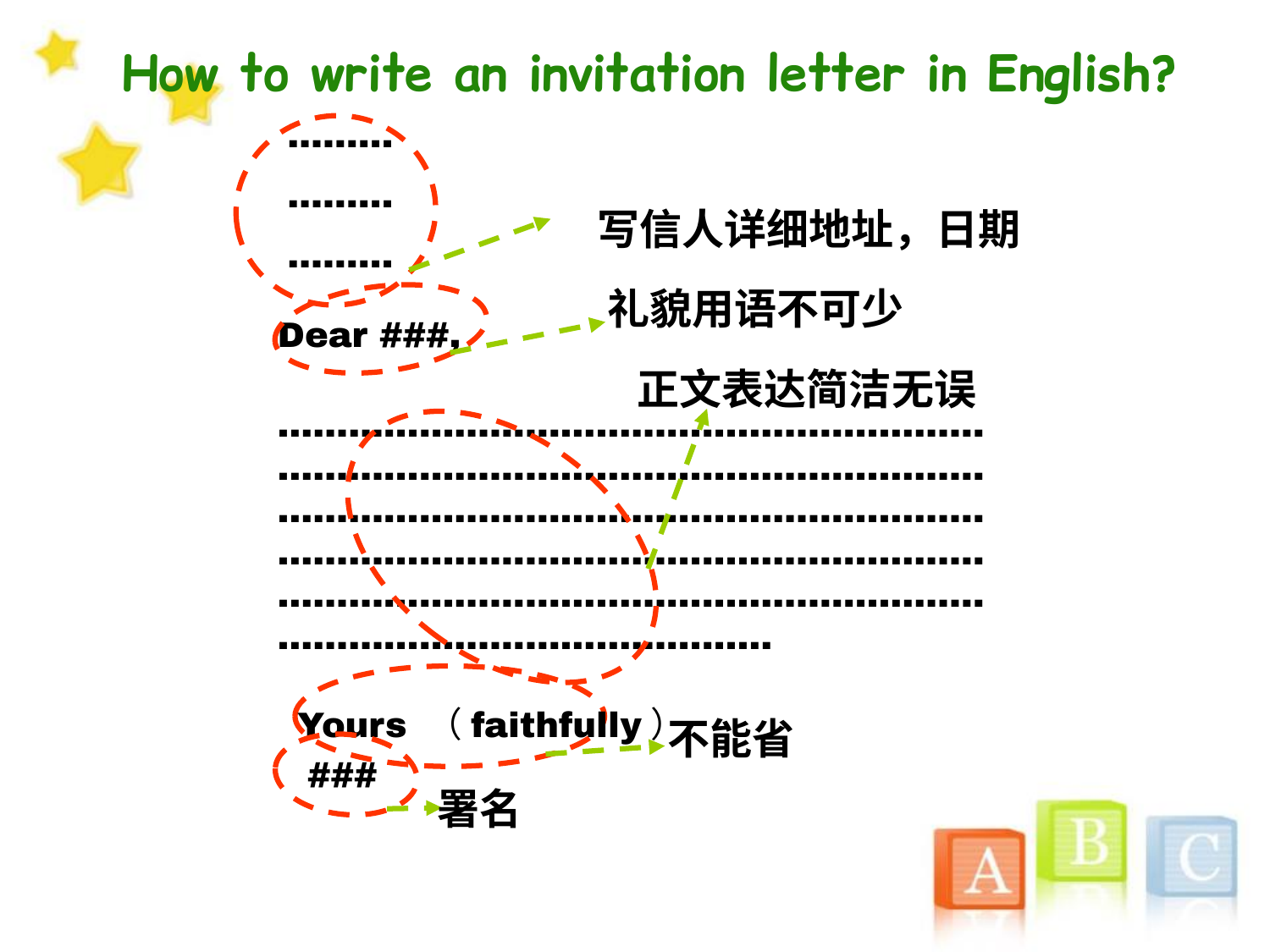

How to write an invitation letter in English?

………
………
………
写信人详细地址，日期
礼貌用语不可少

Dear ###,

正文表达简洁无误
………………………………………………………………………………………………………………………………………………………………………………………………………………………………………………………………………………………………………………

Yours （faithfully）
不能省

###
署名